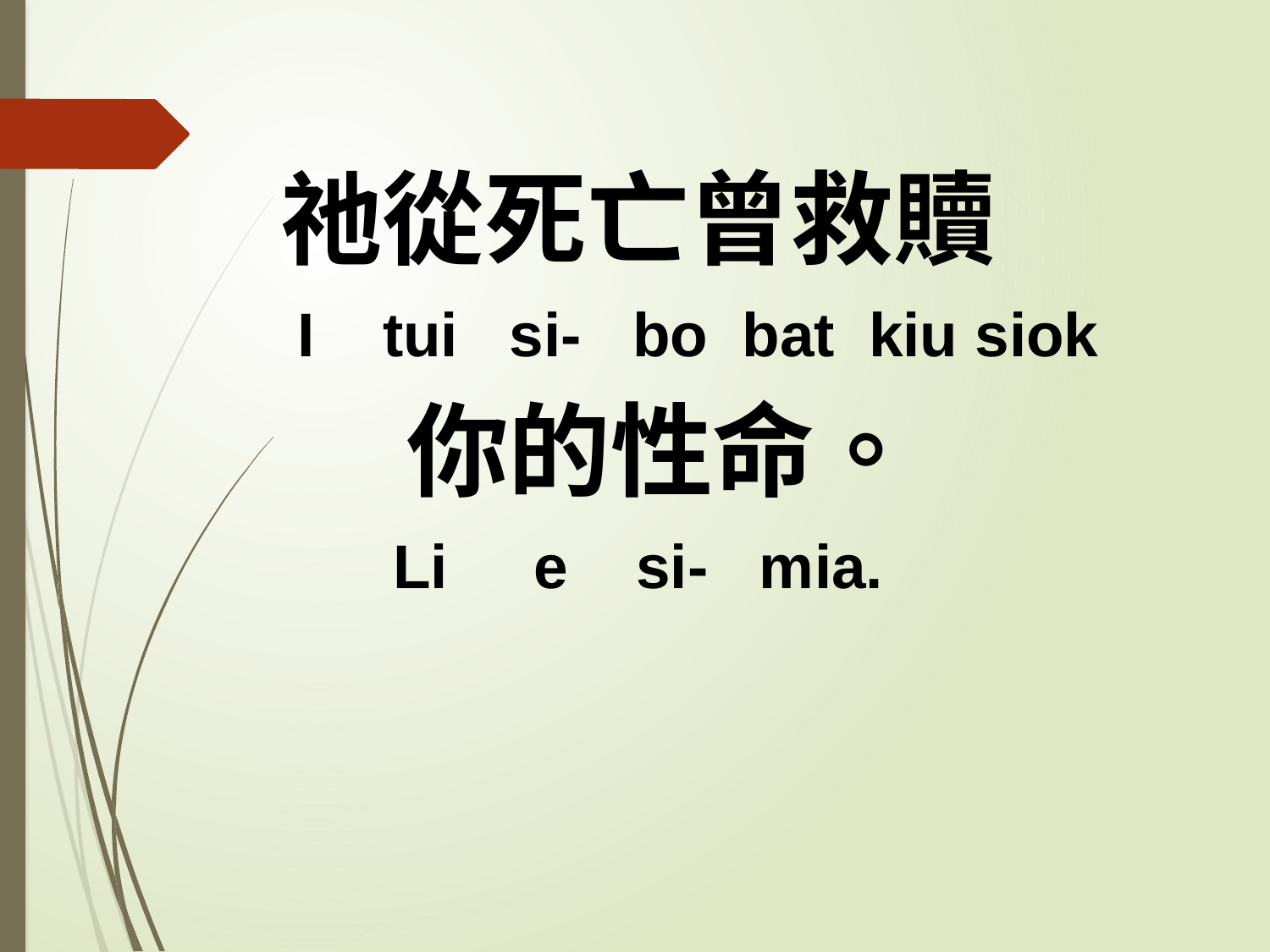

祂從死亡曾救贖
       I    tui   si-   bo  bat  kiu siok
 你的性命。
Li     e    si-   mia.